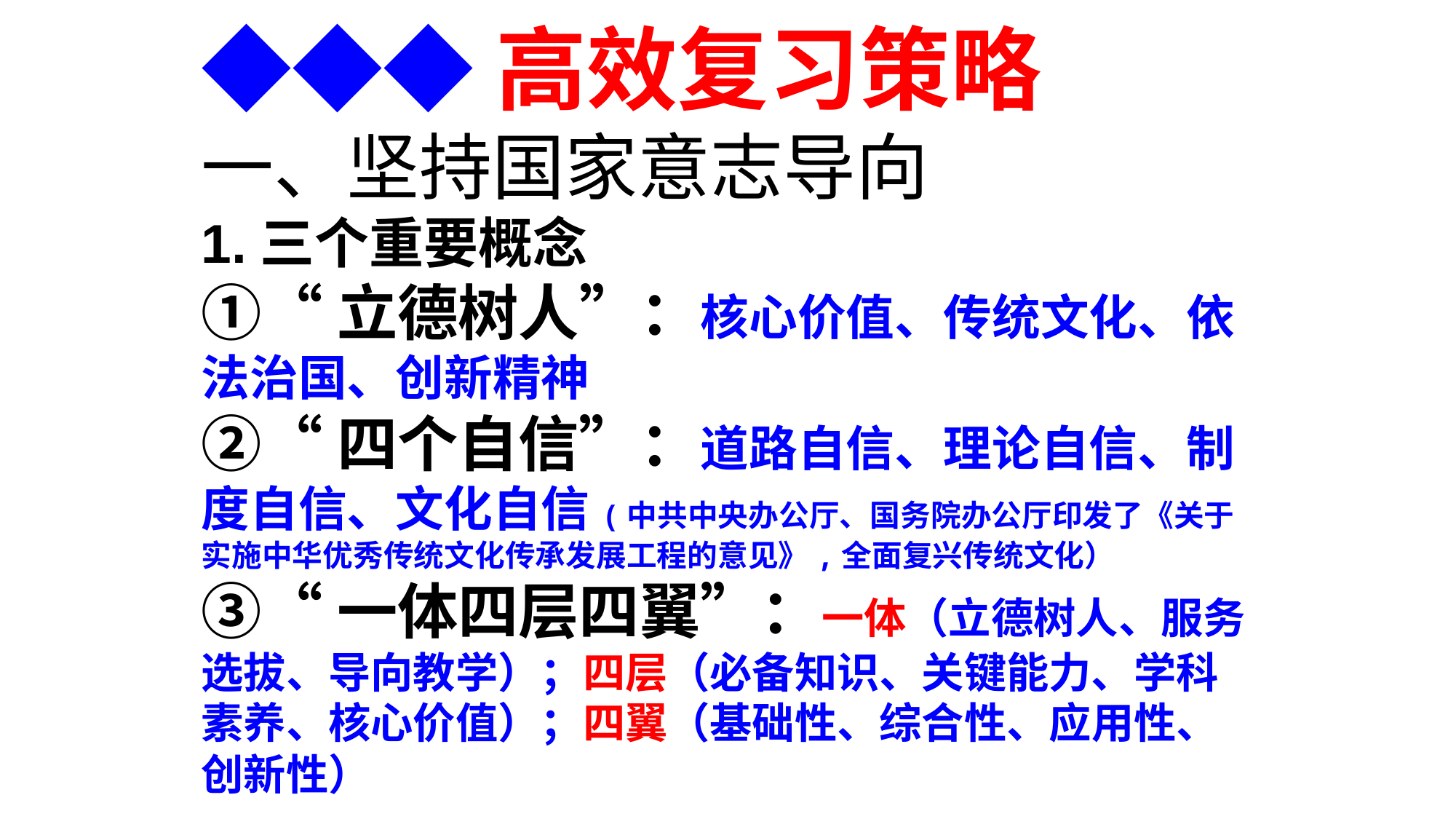

◆◆◆高效复习策略
一、坚持国家意志导向
1.三个重要概念
①“立德树人”：核心价值、传统文化、依法治国、创新精神
②“四个自信”：道路自信、理论自信、制度自信、文化自信(中共中央办公厅、国务院办公厅印发了《关于实施中华优秀传统文化传承发展工程的意见》,全面复兴传统文化）
③“一体四层四翼”：一体（立德树人、服务选拔、导向教学）；四层（必备知识、关键能力、学科素养、核心价值）；四翼（基础性、综合性、应用性、创新性）